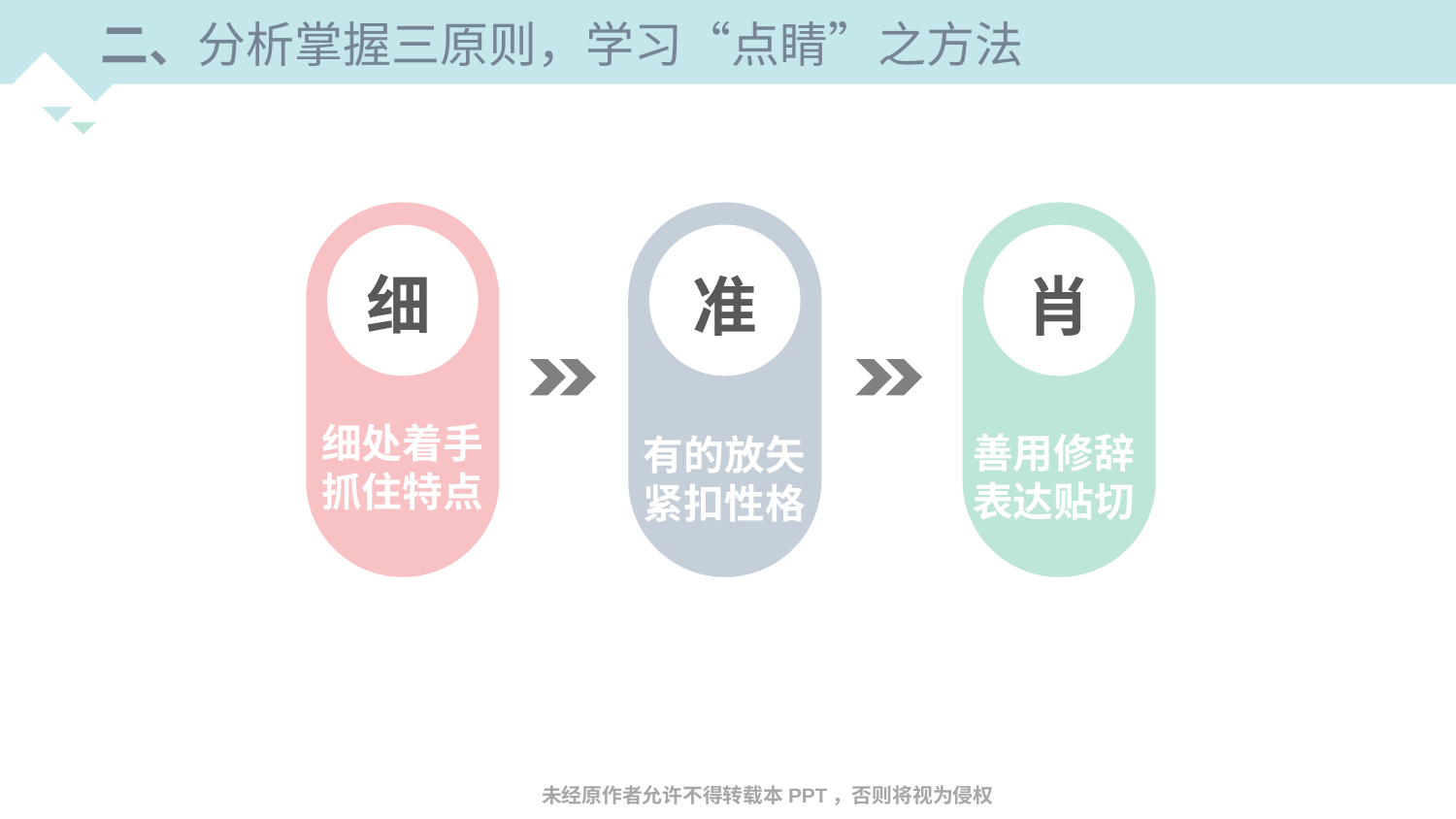

二、分析掌握三原则，学习“点睛”之方法

细

细处着手
抓住特点

准

有的放矢
紧扣性格

肖

善用修辞
表达贴切